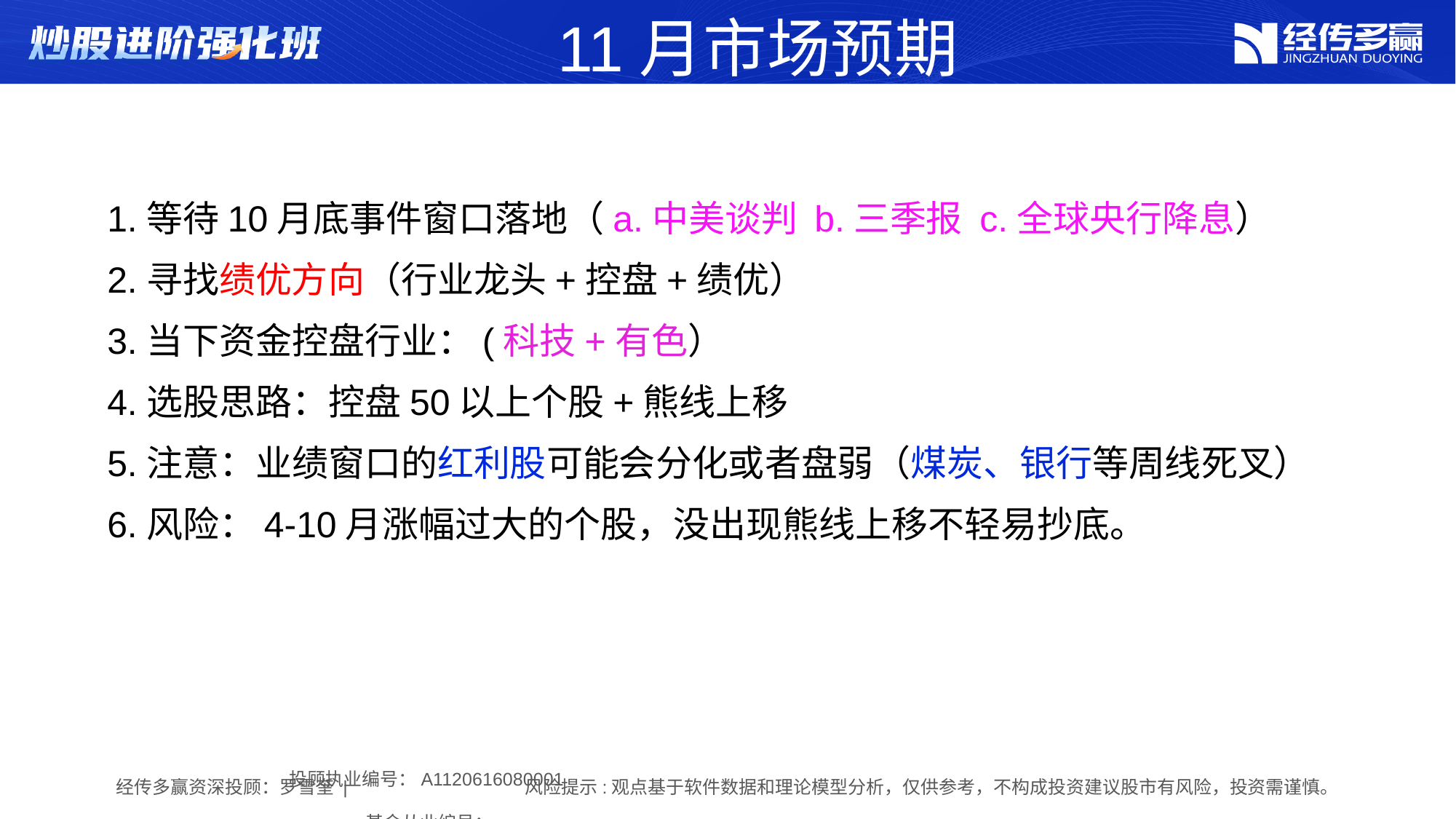

11月市场预期

1.等待10月底事件窗口落地（a.中美谈判 b.三季报 c.全球央行降息）
2.寻找绩优方向（行业龙头+控盘+绩优）
3.当下资金控盘行业：(科技+有色）
4.选股思路：控盘50以上个股+熊线上移
5.注意：业绩窗口的红利股可能会分化或者盘弱（煤炭、银行等周线死叉）
6.风险：4-10月涨幅过大的个股，没出现熊线上移不轻易抄底。